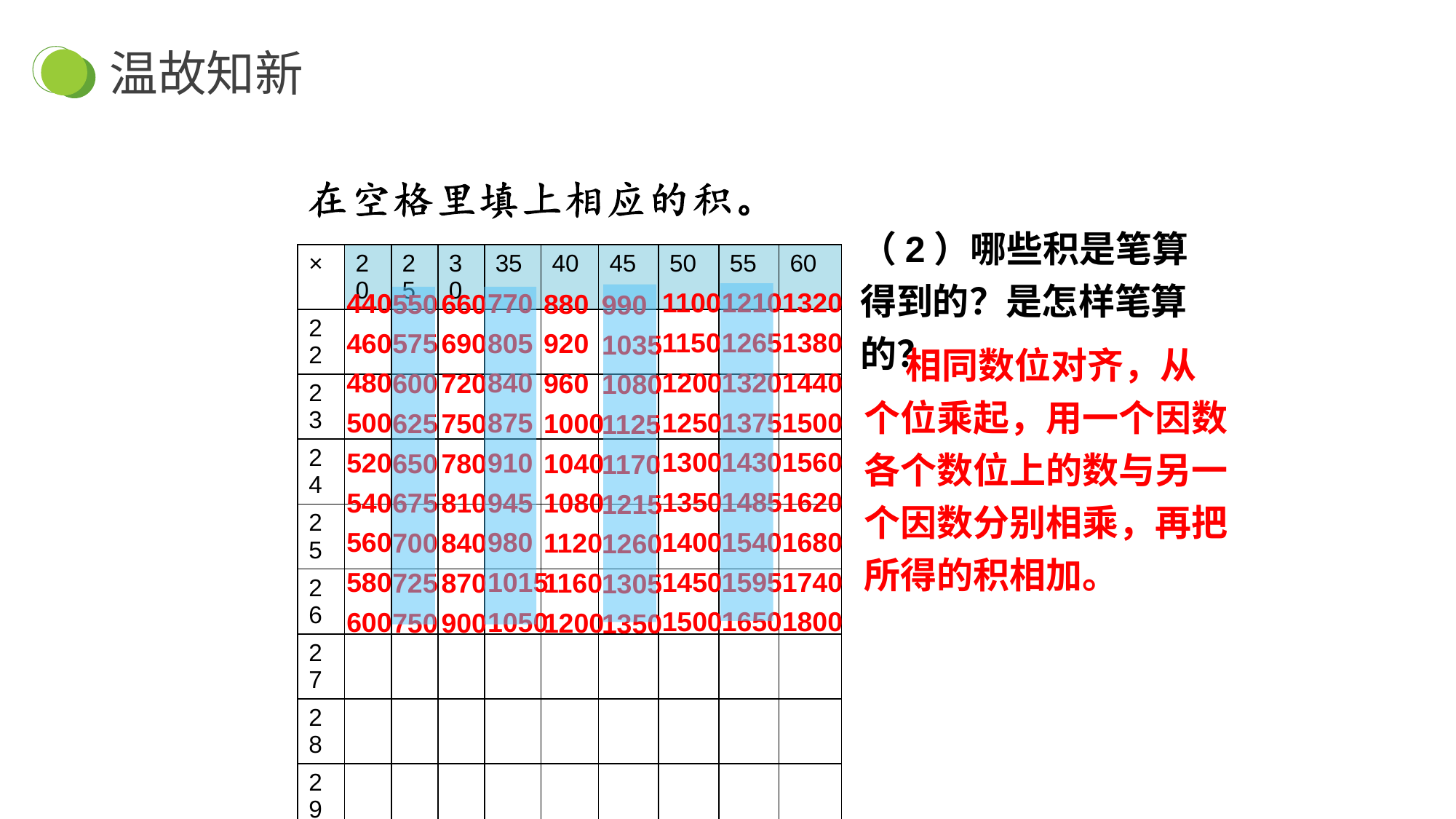

温故知新

（2）哪些积是笔算得到的？是怎样笔算的？
| × | 20 | 25 | 30 | 35 | 40 | 45 | 50 | 55 | 60 |
| --- | --- | --- | --- | --- | --- | --- | --- | --- | --- |
| 22 |  |  |  |  |  |  |  |  |  |
| 23 |  |  |  |  |  |  |  |  |  |
| 24 |  |  |  |  |  |  |  |  |  |
| 25 |  |  |  |  |  |  |  |  |  |
| 26 |  |  |  |  |  |  |  |  |  |
| 27 |  |  |  |  |  |  |  |  |  |
| 28 |  |  |  |  |  |  |  |  |  |
| 29 |  |  |  |  |  |  |  |  |  |
| 30 |  |  |  |  |  |  |  |  |  |

1320
1380
1440
1500
1560
1620
1680
1740
1800
1210
1265
1320
1375
1430
1485
1540
1595
1650
1100
1150
1200
1250
1300
1350
1400
1450
1500

440
460
480
500
520
540
560
580
600
770
805
840
875
910
945
980
1015
1050
550
575
600
625
650
675
700
725
750
660
690
720
750
780
810
840
870
900
880
920
960
1000
1040
1080
1120
1160
1200
990
1035
1080
1125
1170
1215
1260
1305
1350
    相同数位对齐，从个位乘起，用一个因数各个数位上的数与另一个因数分别相乘，再把所得的积相加。